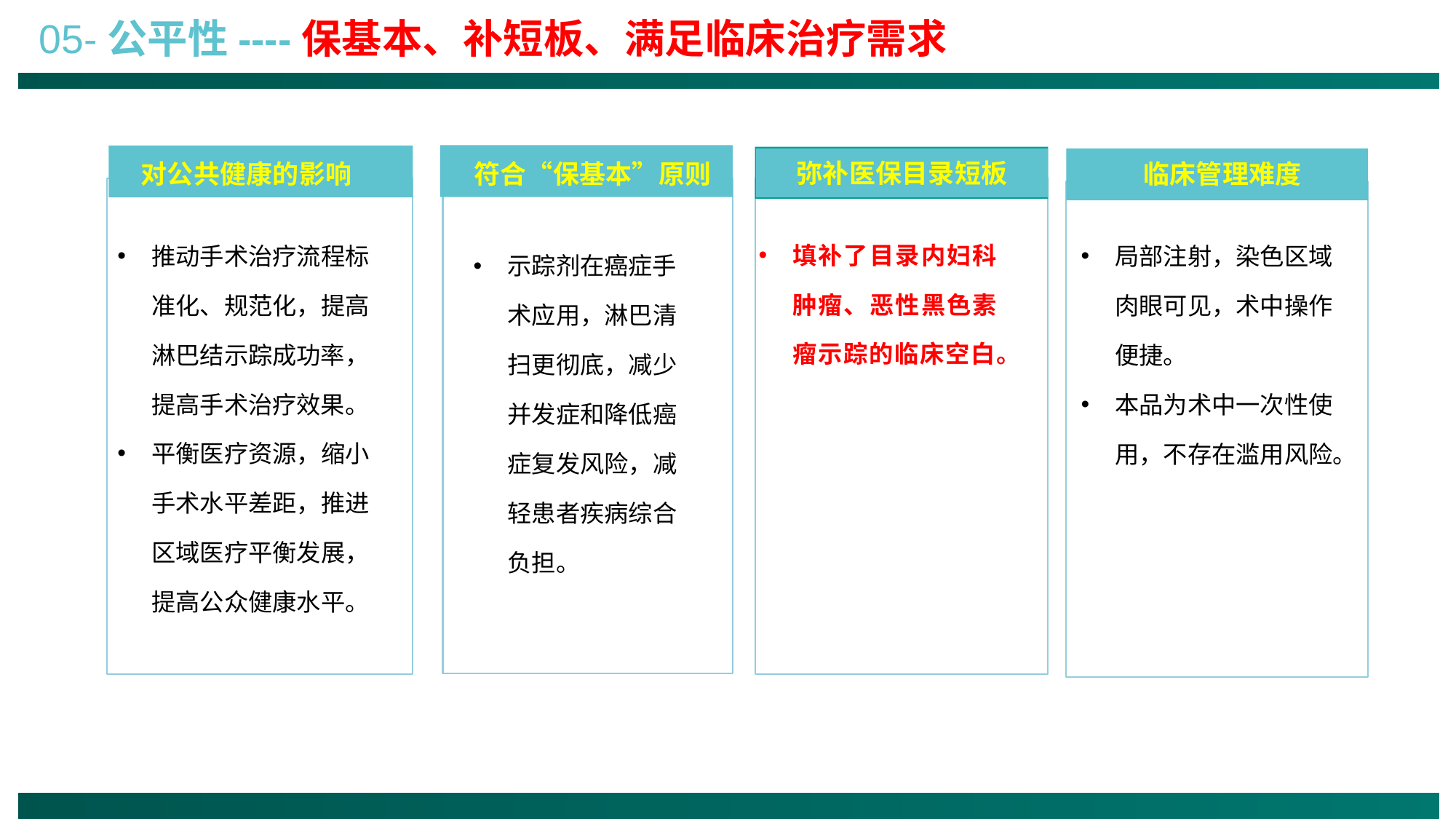

05-公平性----保基本、补短板、满足临床治疗需求

弥补医保目录短板

 临床管理难度
符合“保基本”原则
对公共健康的影响

填补了目录内妇科肿瘤、恶性黑色素瘤示踪的临床空白。
推动手术治疗流程标准化、规范化，提高淋巴结示踪成功率，提高手术治疗效果。
平衡医疗资源，缩小手术水平差距，推进区域医疗平衡发展，提高公众健康水平。

局部注射，染色区域肉眼可见，术中操作便捷。
本品为术中一次性使用，不存在滥用风险。
示踪剂在癌症手术应用，淋巴清扫更彻底，减少并发症和降低癌症复发风险，减轻患者疾病综合负担。